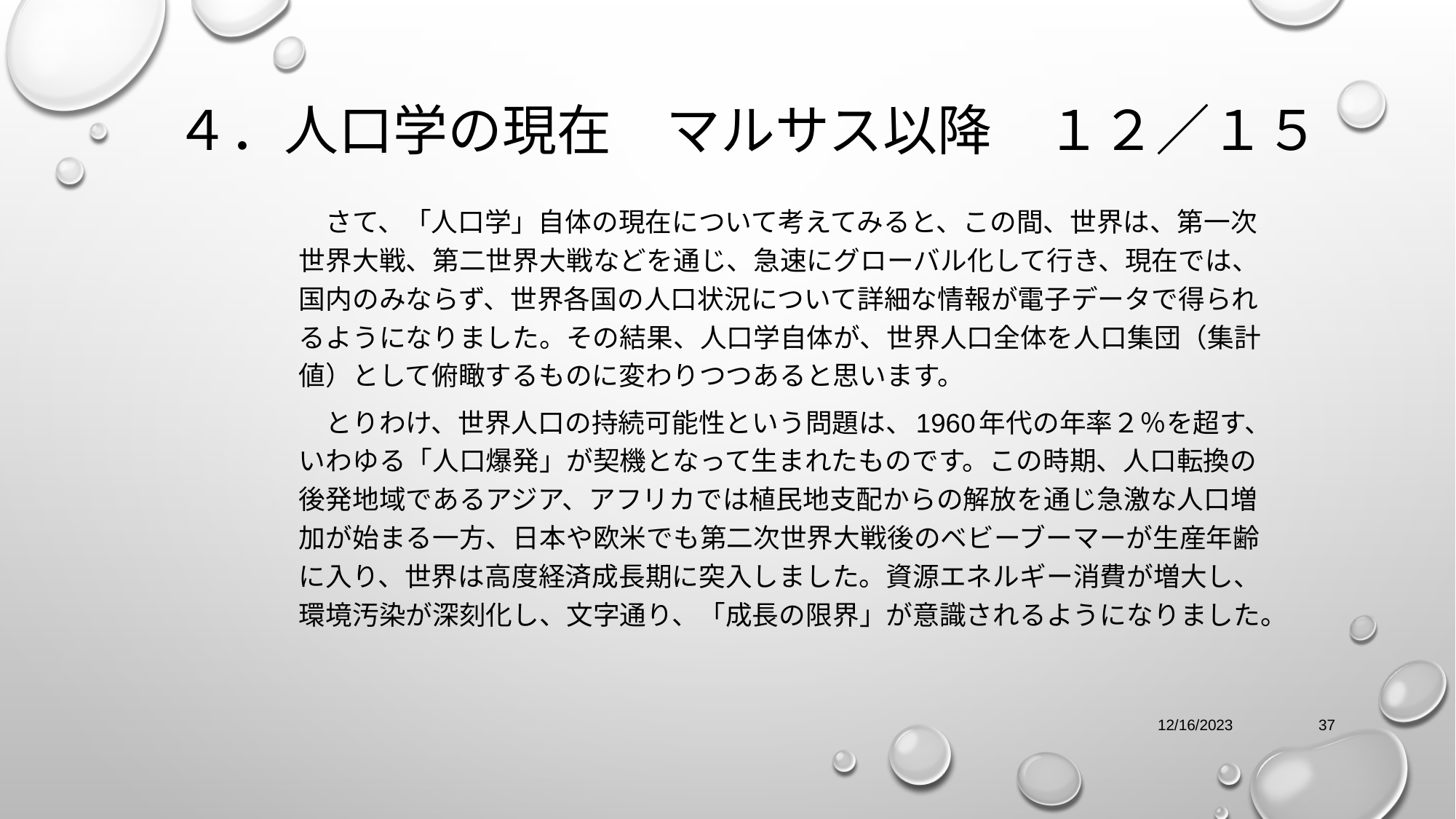

# ４．人口学の現在　マルサス以降　１２／１５
　さて、「人口学」自体の現在について考えてみると、この間、世界は、第一次世界大戦、第二世界大戦などを通じ、急速にグローバル化して行き、現在では、国内のみならず、世界各国の人口状況について詳細な情報が電子データで得られるようになりました。その結果、人口学自体が、世界人口全体を人口集団（集計値）として俯瞰するものに変わりつつあると思います。
　とりわけ、世界人口の持続可能性という問題は、1960年代の年率２％を超す、いわゆる「人口爆発」が契機となって生まれたものです。この時期、人口転換の後発地域であるアジア、アフリカでは植民地支配からの解放を通じ急激な人口増加が始まる一方、日本や欧米でも第二次世界大戦後のベビーブーマーが生産年齢に入り、世界は高度経済成長期に突入しました。資源エネルギー消費が増大し、環境汚染が深刻化し、文字通り、「成長の限界」が意識されるようになりました。
12/16/2023
37